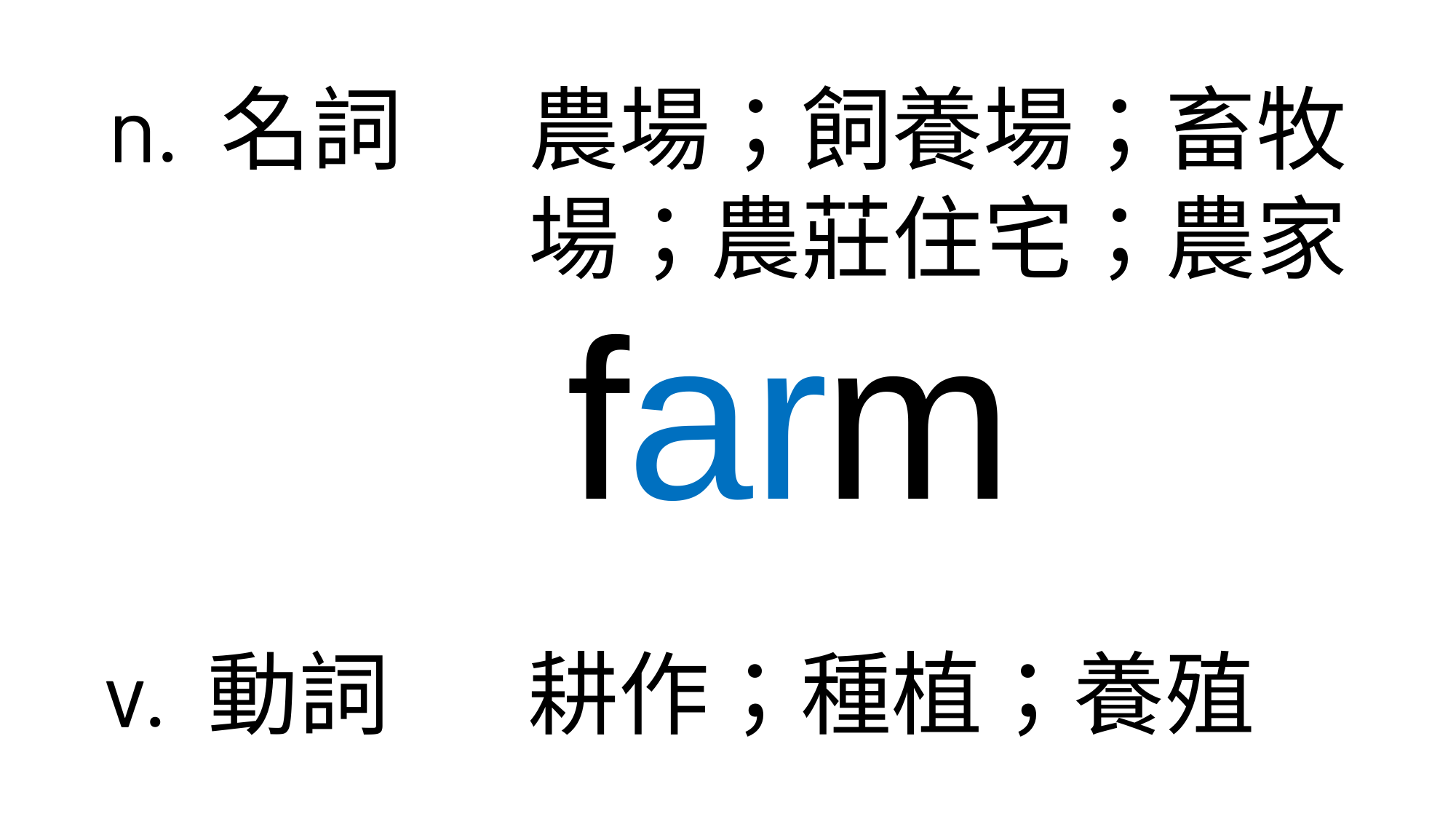

n. 名詞
農場；飼養場；畜牧場；農莊住宅；農家
f
m
ar
耕作；種植；養殖
v. 動詞